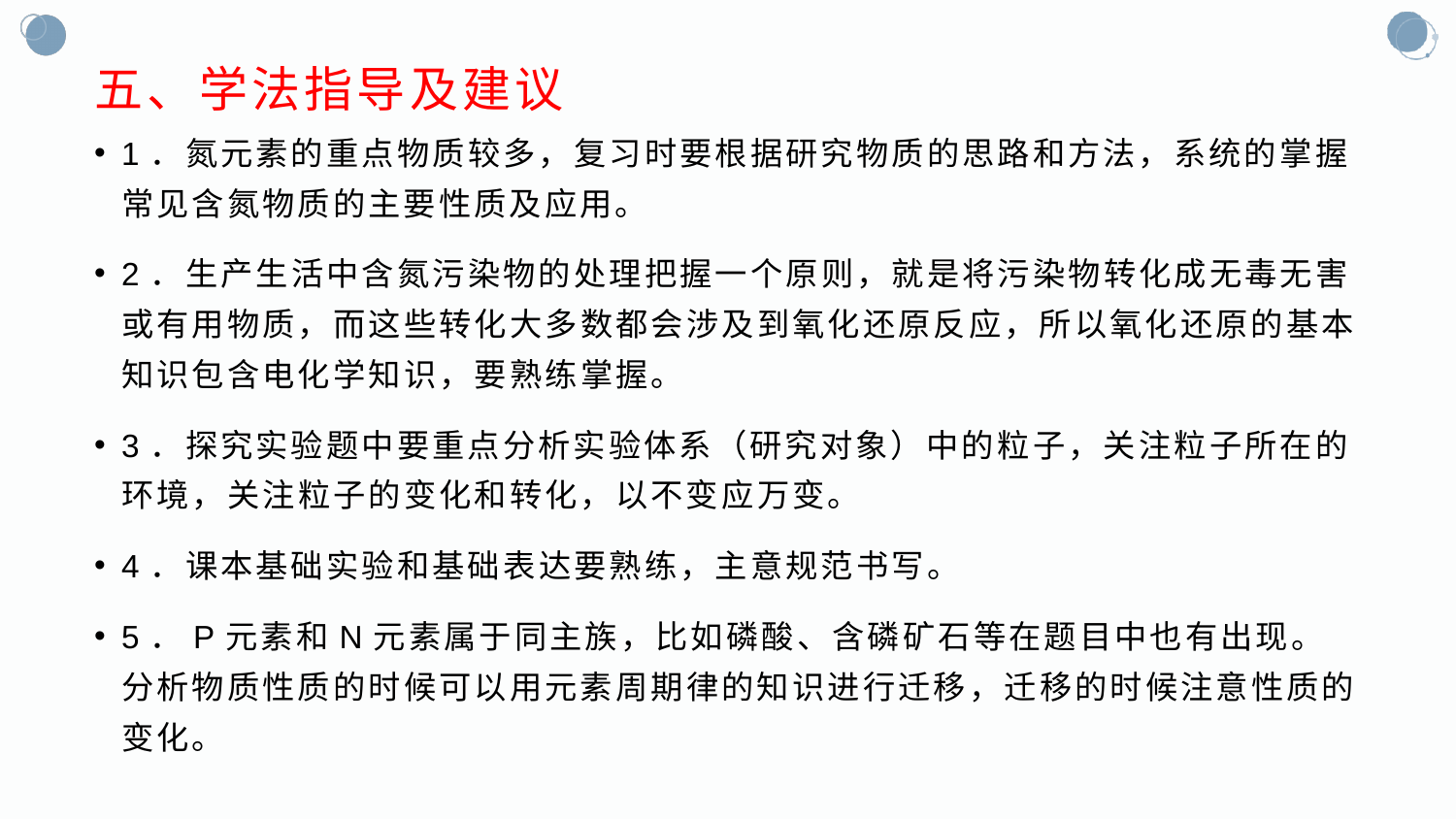

# 五、学法指导及建议
1．氮元素的重点物质较多，复习时要根据研究物质的思路和方法，系统的掌握常见含氮物质的主要性质及应用。
2．生产生活中含氮污染物的处理把握一个原则，就是将污染物转化成无毒无害或有用物质，而这些转化大多数都会涉及到氧化还原反应，所以氧化还原的基本知识包含电化学知识，要熟练掌握。
3．探究实验题中要重点分析实验体系（研究对象）中的粒子，关注粒子所在的环境，关注粒子的变化和转化，以不变应万变。
4．课本基础实验和基础表达要熟练，主意规范书写。
5．P元素和N元素属于同主族，比如磷酸、含磷矿石等在题目中也有出现。分析物质性质的时候可以用元素周期律的知识进行迁移，迁移的时候注意性质的变化。